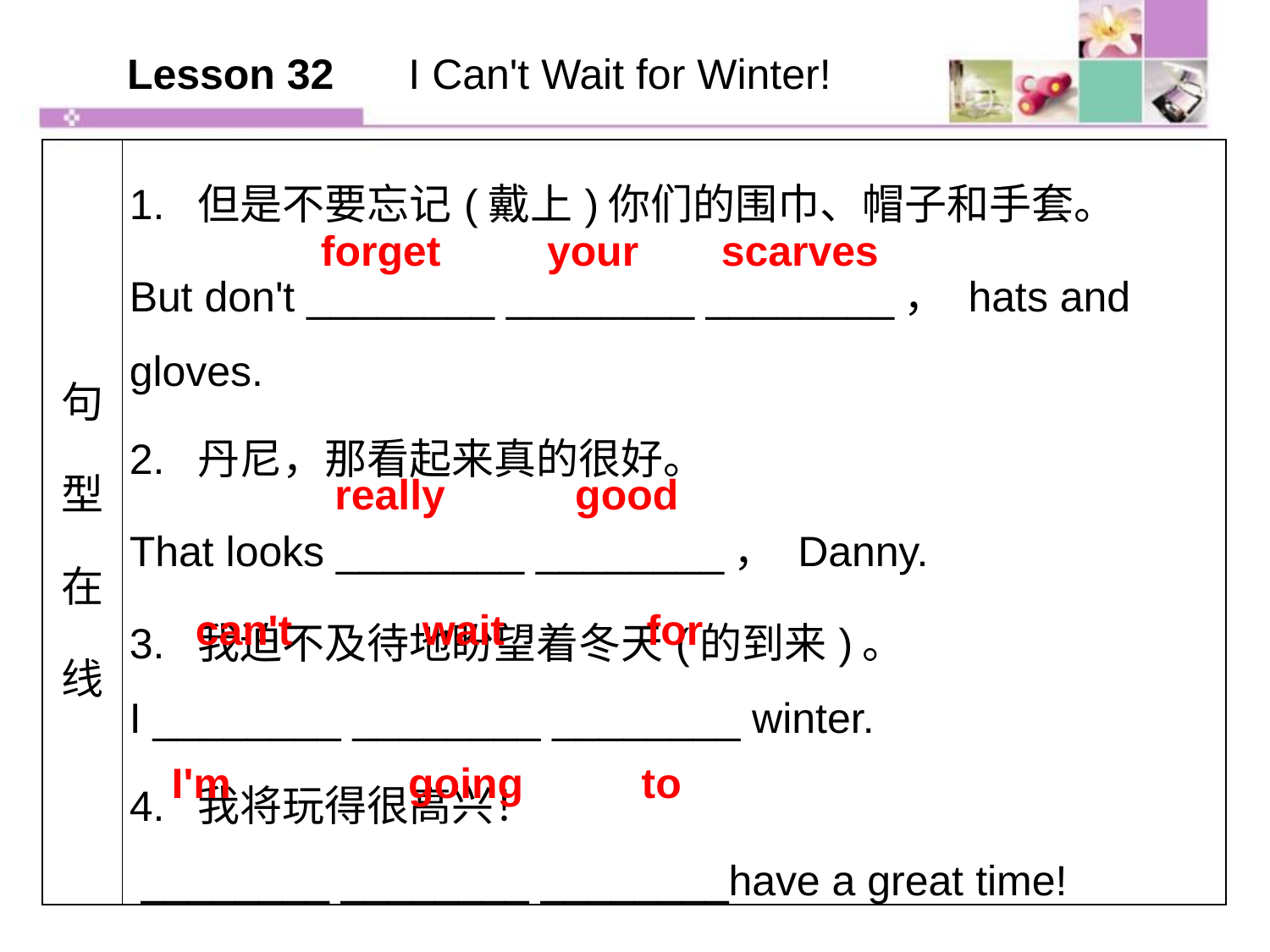

Lesson 32 　I Can't Wait for Winter!
| 句型在线 | 1. 但是不要忘记(戴上)你们的围巾、帽子和手套。 But don't \_\_\_\_\_\_\_\_ \_\_\_\_\_\_\_\_ \_\_\_\_\_\_\_\_， hats and gloves. 2. 丹尼，那看起来真的很好。 That looks \_\_\_\_\_\_\_\_ \_\_\_\_\_\_\_\_， Danny. 3. 我迫不及待地盼望着冬天(的到来)。 I \_\_\_\_\_\_\_\_ \_\_\_\_\_\_\_\_ \_\_\_\_\_\_\_\_ winter. 4. 我将玩得很高兴！ \_\_\_\_\_\_\_\_ \_\_\_\_\_\_\_\_ \_\_\_\_\_\_\_\_have a great time! |
| --- | --- |
forget         your       scarves
really           good
can't           wait            for
I'm               going          to